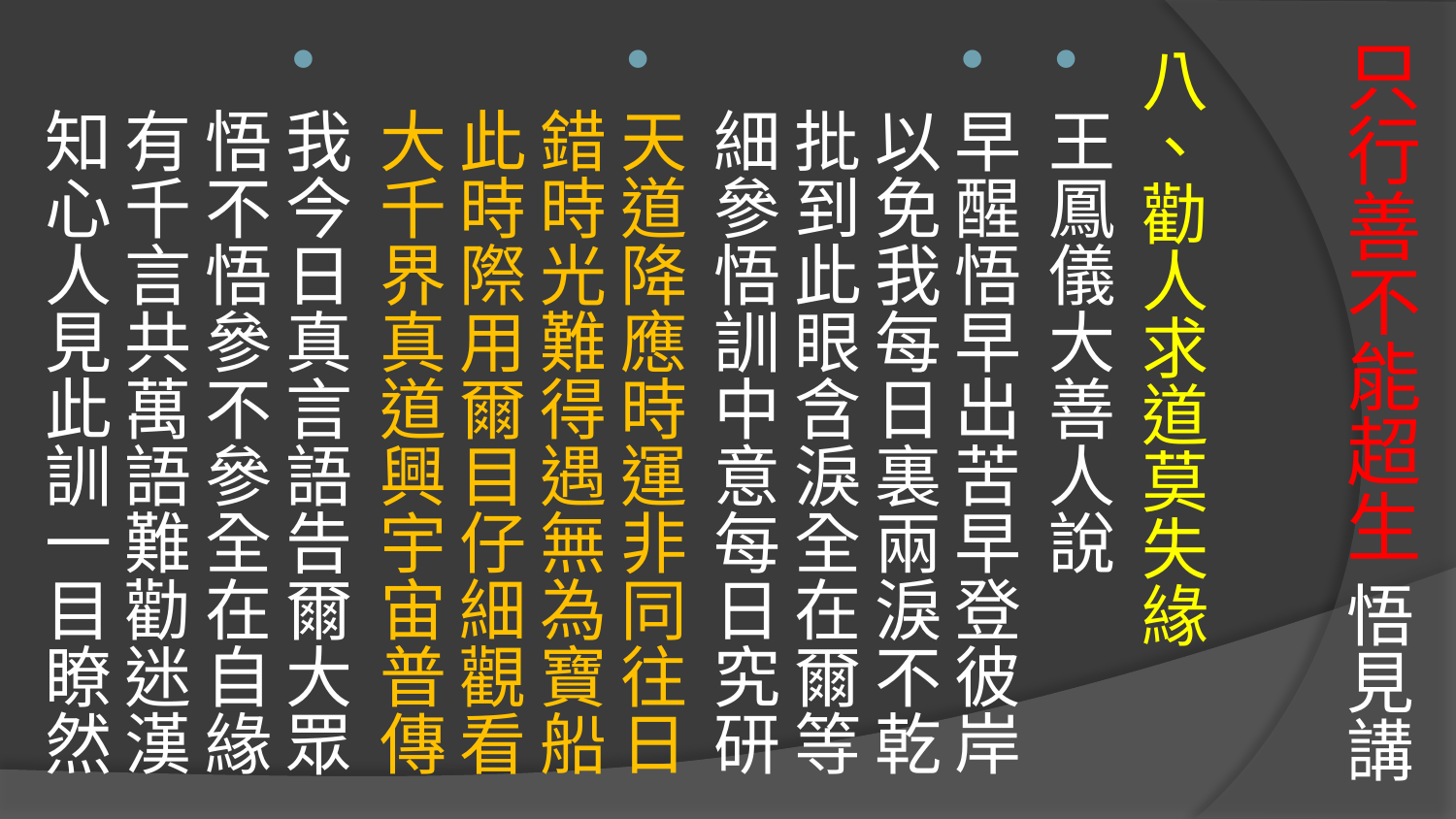

八、勸人求道莫失緣
王鳳儀大善人說
早醒悟早出苦早登彼岸
以免我每日裏兩淚不乾
批到此眼含淚全在爾等
細參悟訓中意每日究研
天道降應時運非同往日
錯時光難得遇無為寶船
此時際用爾目仔細觀看
大千界真道興宇宙普傳
我今日真言語告爾大眾
悟不悟參不參全在自緣
有千言共萬語難勸迷漢
知心人見此訓一目瞭然
# 只行善不能超生 悟見講